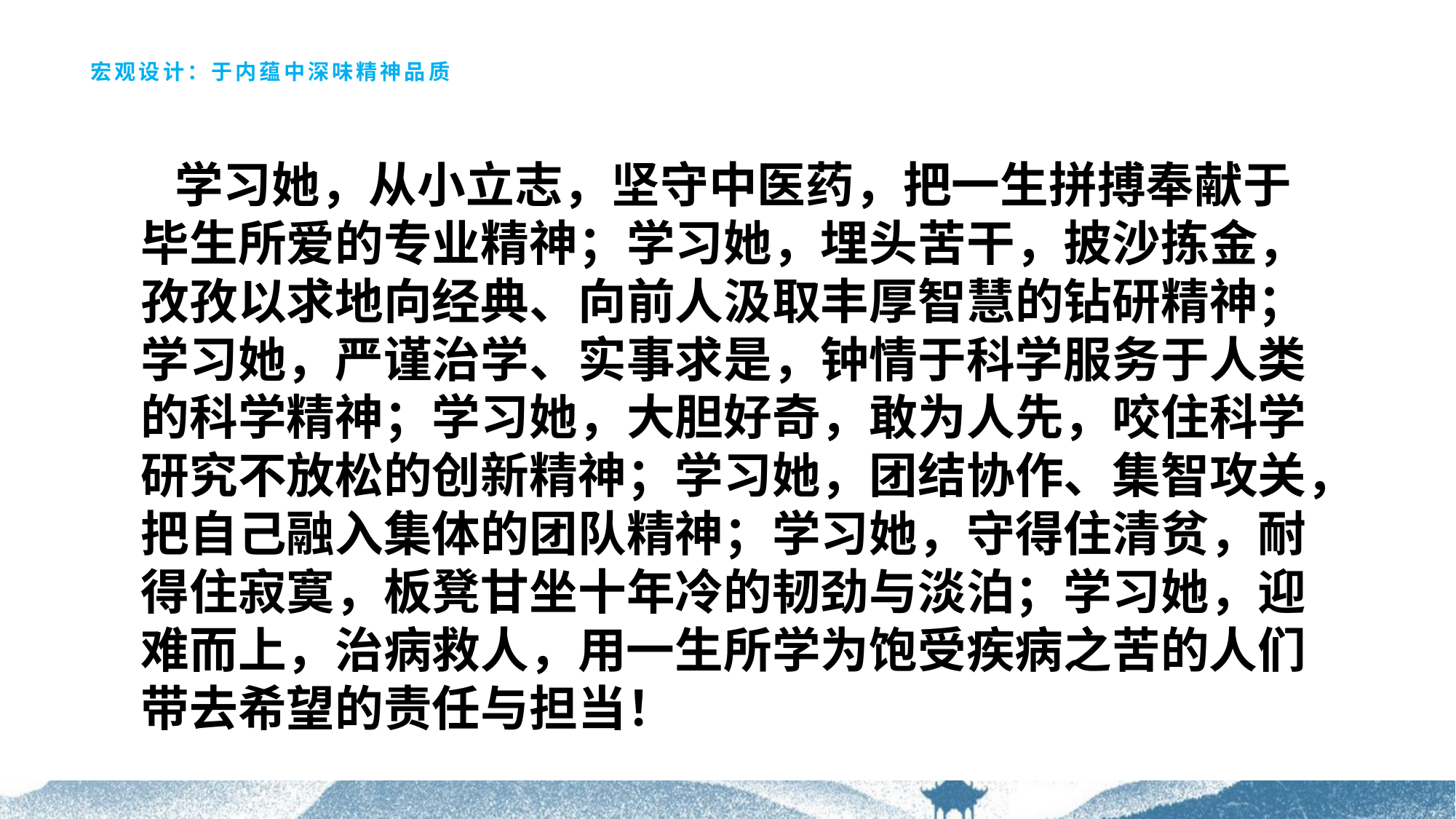

# 宏观设计：于内蕴中深味精神品质

  学习她，从小立志，坚守中医药，把一生拼搏奉献于毕生所爱的专业精神；学习她，埋头苦干，披沙拣金，孜孜以求地向经典、向前人汲取丰厚智慧的钻研精神；学习她，严谨治学、实事求是，钟情于科学服务于人类的科学精神；学习她，大胆好奇，敢为人先，咬住科学研究不放松的创新精神；学习她，团结协作、集智攻关，把自己融入集体的团队精神；学习她，守得住清贫，耐得住寂寞，板凳甘坐十年冷的韧劲与淡泊；学习她，迎难而上，治病救人，用一生所学为饱受疾病之苦的人们带去希望的责任与担当！